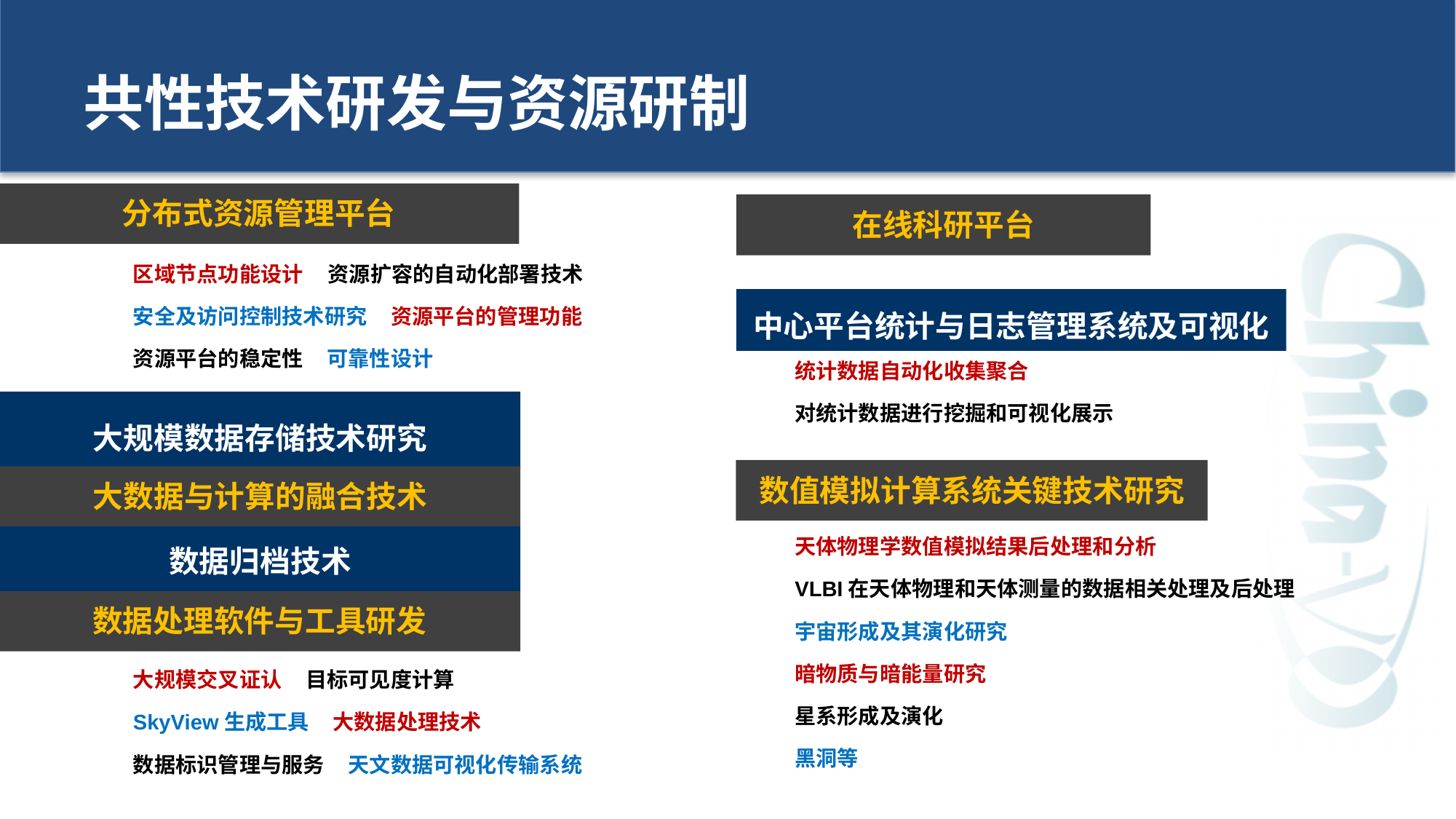

# 共性技术研发与资源研制
分布式资源管理平台
1、分布式资源管理平台
区域节点功能设计     资源扩容的自动化部署技术
安全及访问控制技术研究     资源平台的管理功能
资源平台的稳定性     可靠性设计

2、大规模数据存储技术研究
3、大数据与计算的融合技术
4、数据归档技术
5、数据处理软件与工具研发
大规模交叉证认     目标可见度计算
SkyView生成工具     大数据处理技术
数据标识管理与服务     天文数据可视化传输系统
6、在线科研平台

7、中心平台统计与日志管理系统及可视化
统计数据自动化收集聚合
对统计数据进行挖掘和可视化展示

8、数值模拟计算系统关键技术研究
天体物理学数值模拟结果后处理和分析
VLBI在天体物理和天体测量的数据相关处理及后处理
宇宙形成及其演化研究
暗物质与暗能量研究
星系形成及演化
黑洞等
在线科研平台
中心平台统计与日志管理系统及可视化
大规模数据存储技术研究
数值模拟计算系统关键技术研究
大数据与计算的融合技术
数据归档技术
数据处理软件与工具研发